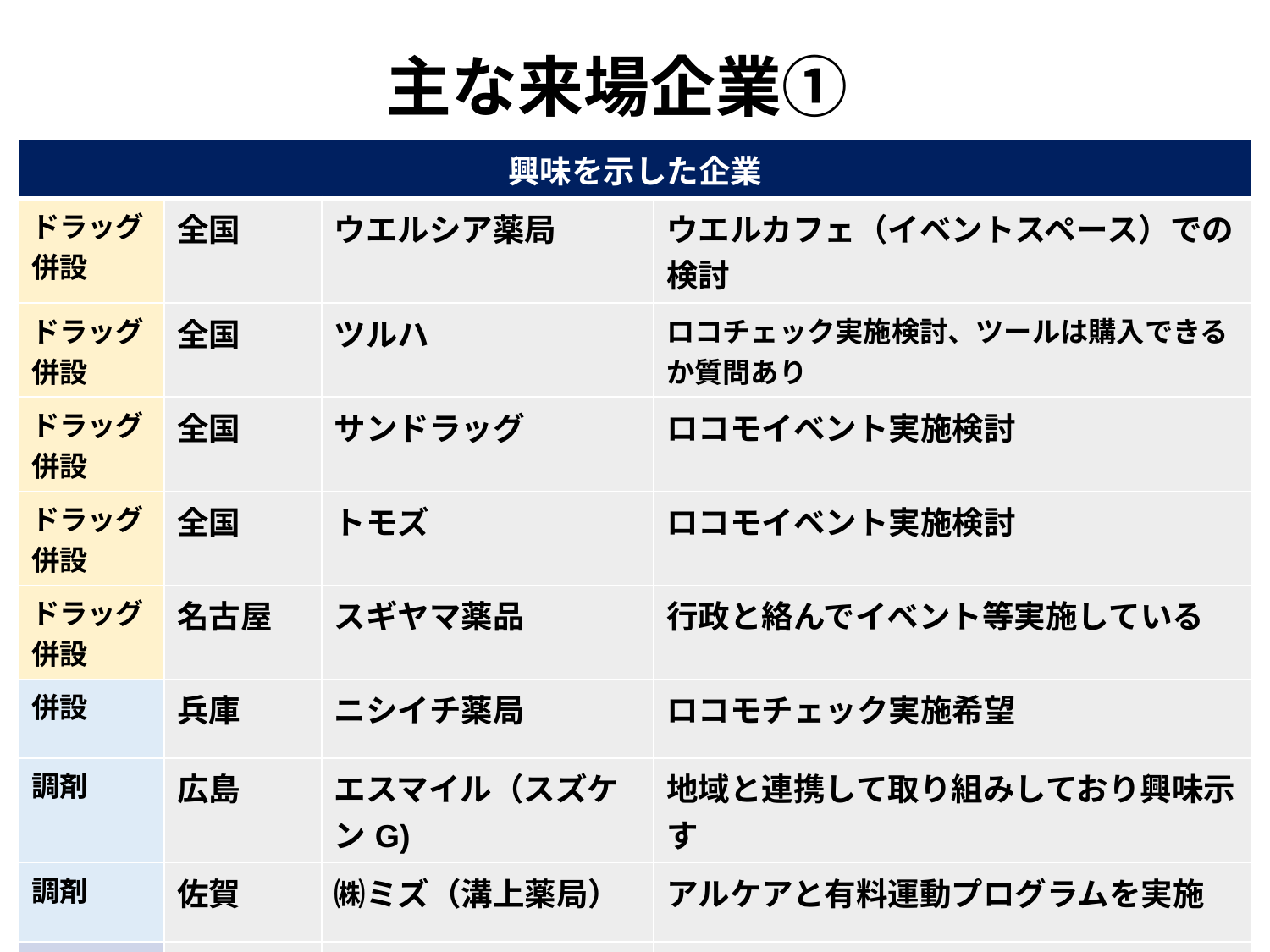

# 主な来場企業①
| 興味を示した企業 |  |  |  |
| --- | --- | --- | --- |
| ドラッグ 併設 | 全国 | ウエルシア薬局 | ウエルカフェ（イベントスペース）での検討 |
| ドラッグ 併設 | 全国 | ツルハ | ロコチェック実施検討、ツールは購入できるか質問あり |
| ドラッグ 併設 | 全国 | サンドラッグ | ロコモイベント実施検討 |
| ドラッグ 併設 | 全国 | トモズ | ロコモイベント実施検討 |
| ドラッグ 併設 | 名古屋 | スギヤマ薬品 | 行政と絡んでイベント等実施している |
| 併設 | 兵庫 | ニシイチ薬局 | ロコモチェック実施希望 |
| 調剤 | 広島 | エスマイル（スズケンG) | 地域と連携して取り組みしており興味示す |
| 調剤 | 佐賀 | ㈱ミズ（溝上薬局） | アルケアと有料運動プログラムを実施 |
| その他 |  | ㈱良品計画（無印良品） | 「まちの保健室」を企画運営しており興味示す |